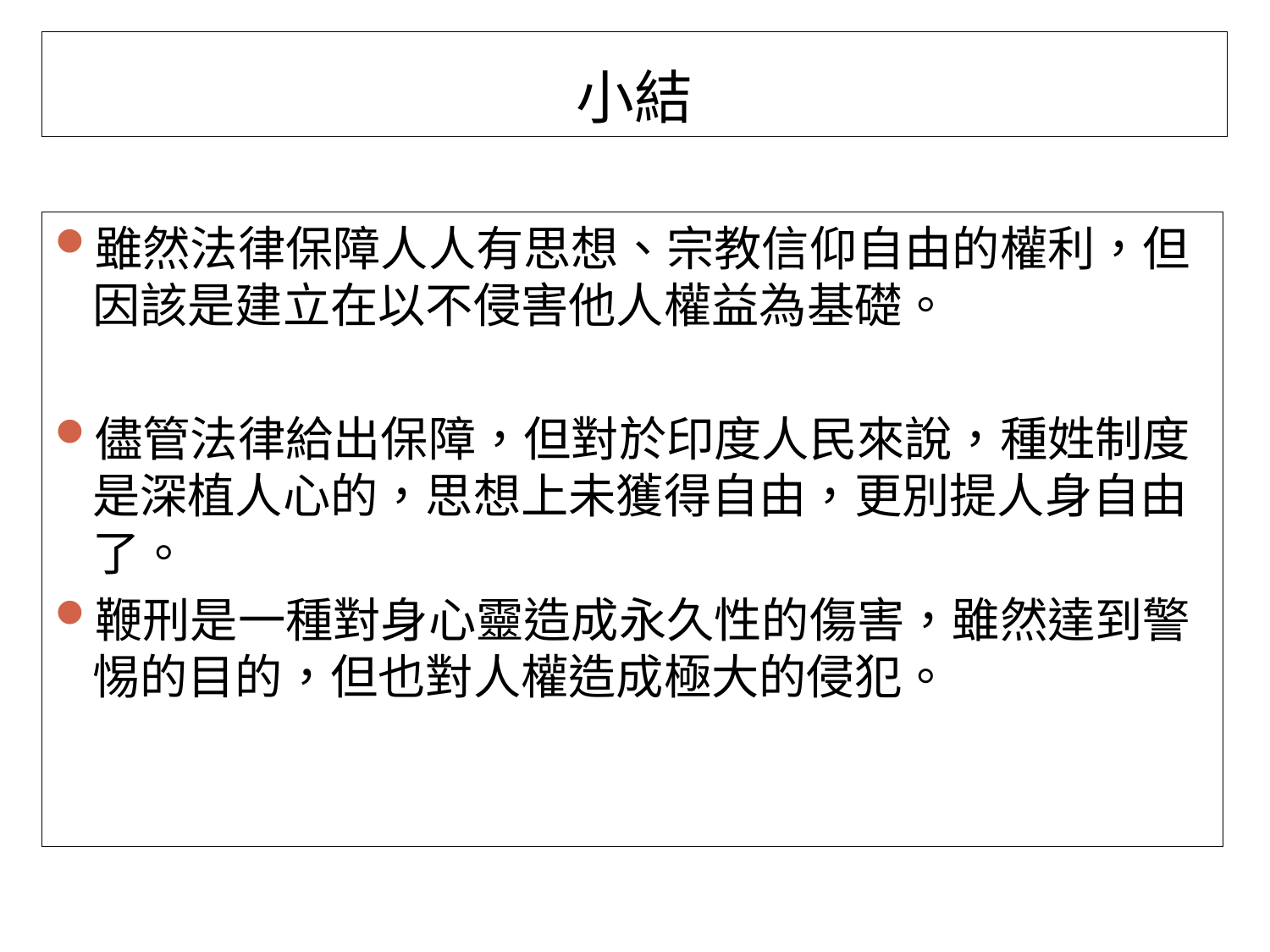

小結
雖然法律保障人人有思想、宗教信仰自由的權利，但因該是建立在以不侵害他人權益為基礎。

儘管法律給出保障，但對於印度人民來說，種姓制度是深植人心的，思想上未獲得自由，更別提人身自由了。
鞭刑是一種對身心靈造成永久性的傷害，雖然達到警惕的目的，但也對人權造成極大的侵犯。